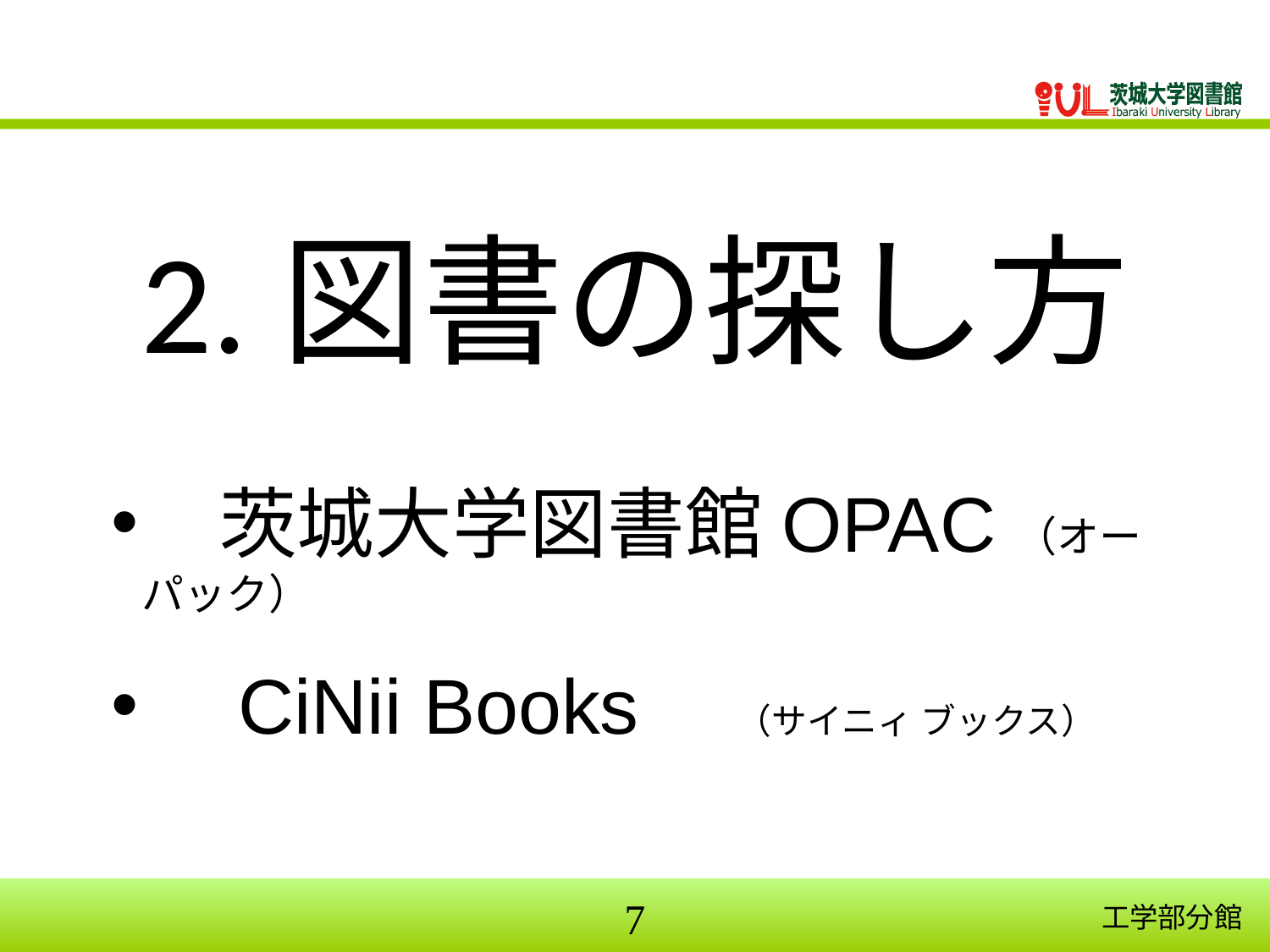

# 2.図書の探し方
　茨城大学図書館OPAC（オーパック）
　CiNii Books　（サイニィ ブックス）
工学部分館